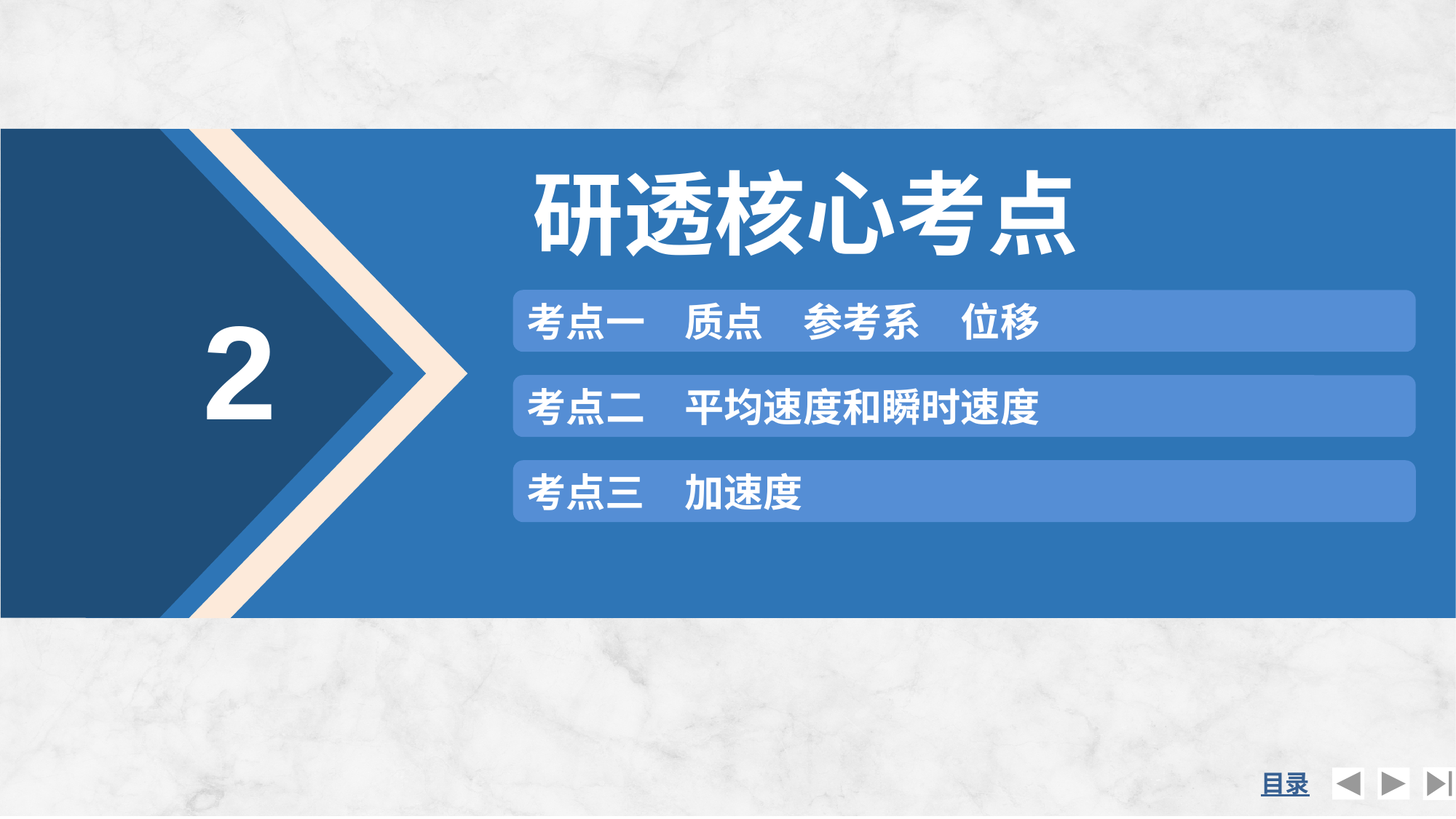

研透核心考点
2
考点一　质点　参考系　位移
考点二　平均速度和瞬时速度
考点三　加速度